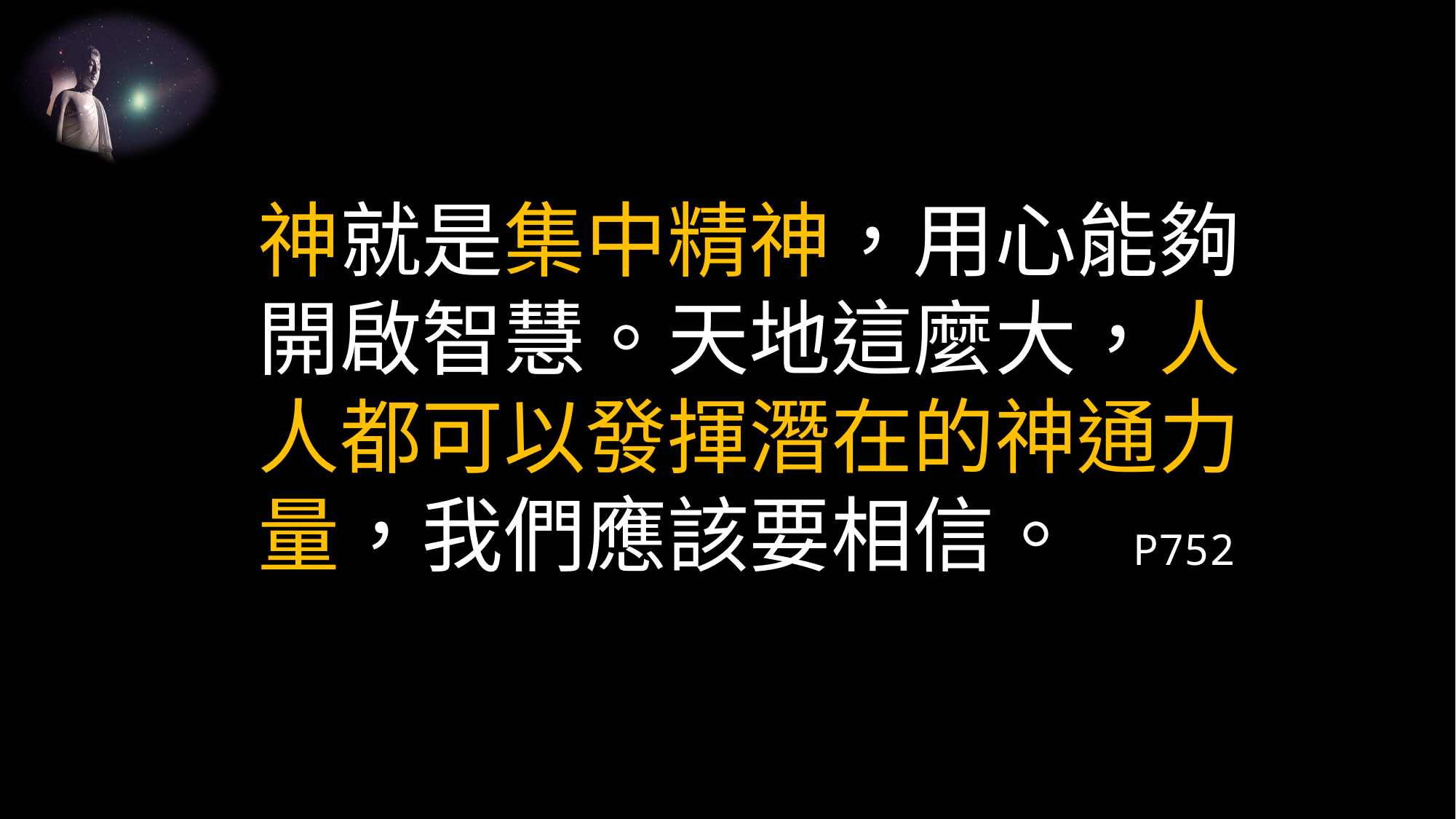

神就是集中精神，用心能夠開啟智慧。天地這麼大，人人都可以發揮潛在的神通力量，我們應該要相信。  P752